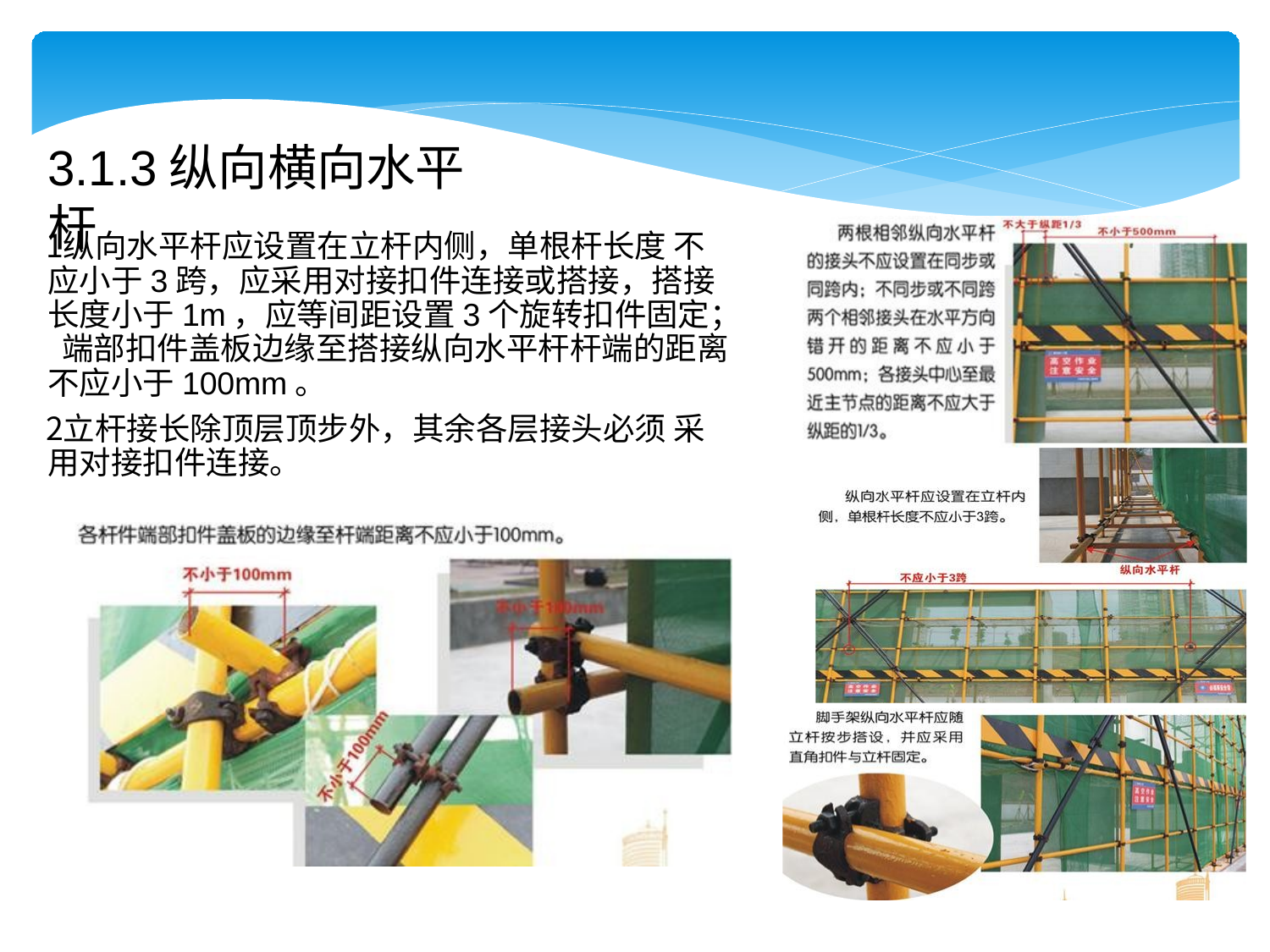

# 3.1.3纵向横向水平杆

纵向水平杆应设置在立杆内侧，单根杆长度 不应小于3跨，应采用对接扣件连接或搭接，搭接 长度小于1m，应等间距设置3个旋转扣件固定；  端部扣件盖板边缘至搭接纵向水平杆杆端的距离 不应小于100mm。
立杆接长除顶层顶步外，其余各层接头必须 采用对接扣件连接。